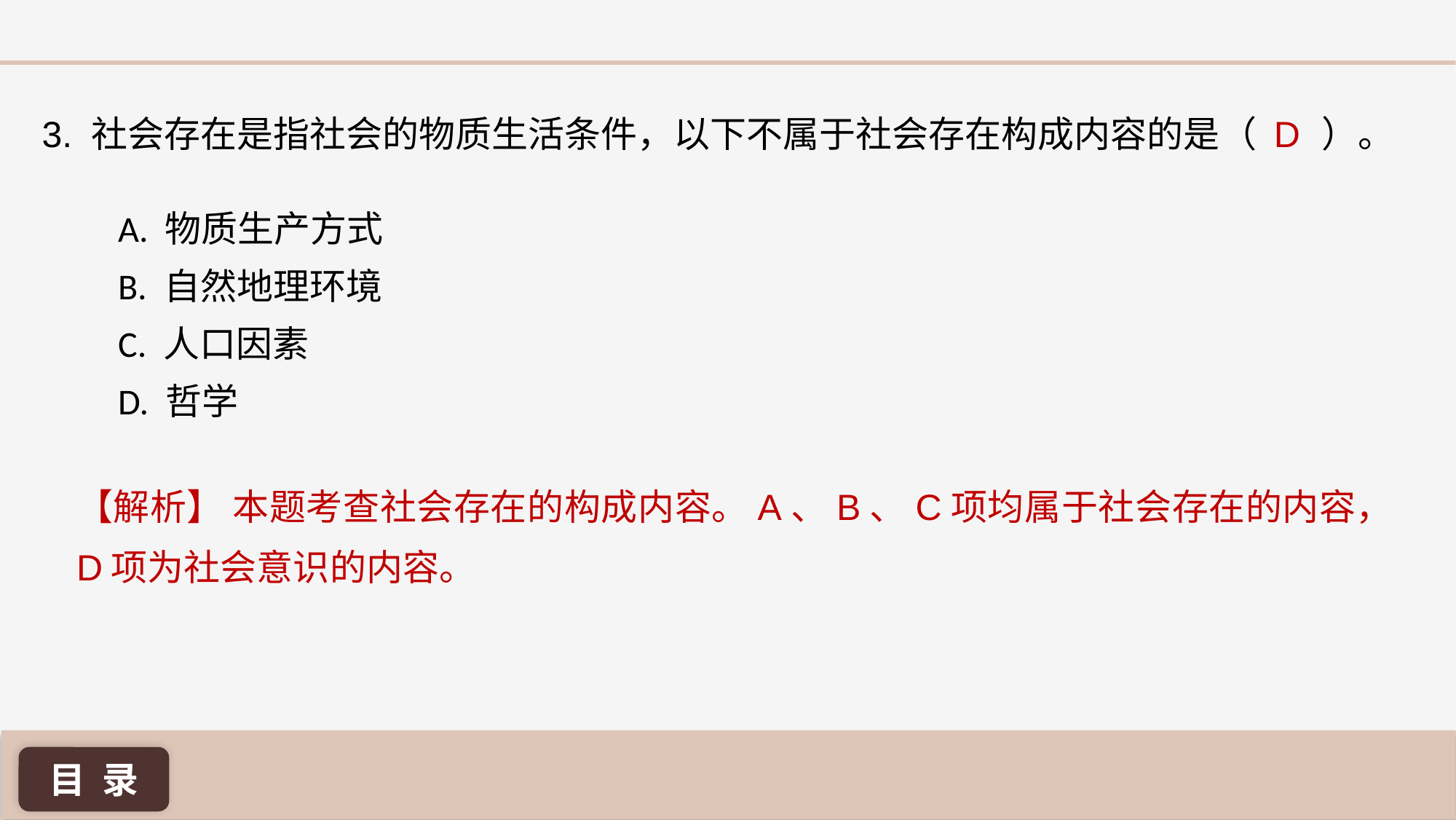

D
3. 社会存在是指社会的物质生活条件，以下不属于社会存在构成内容的是（        ）。
A. 物质生产方式
B. 自然地理环境
C. 人口因素
D. 哲学
【解析】 本题考查社会存在的构成内容。A、B、C项均属于社会存在的内容，D项为社会意识的内容。